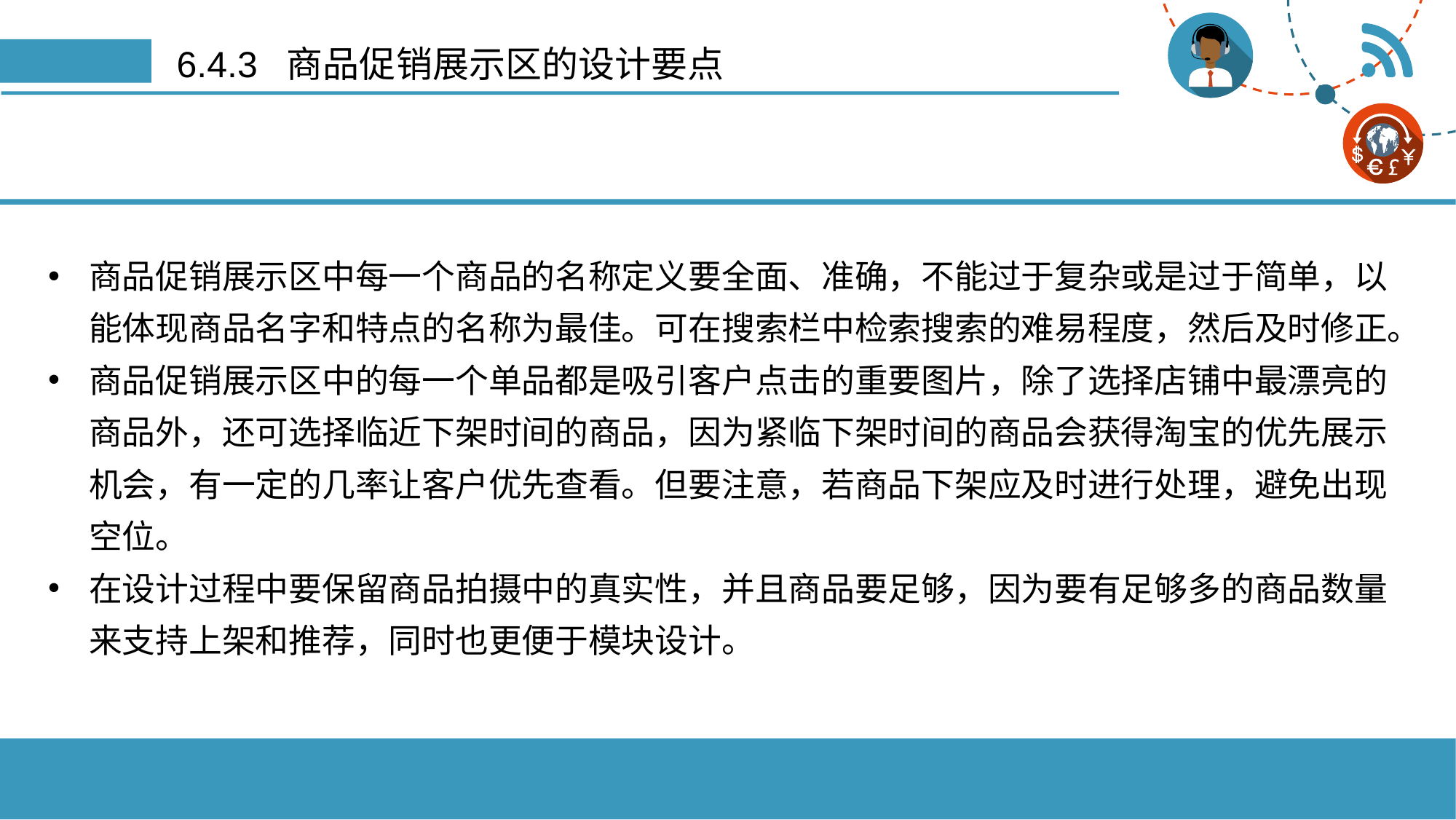

# 6.4.3  商品促销展示区的设计要点

商品促销展示区中每一个商品的名称定义要全面、准确，不能过于复杂或是过于简单，以能体现商品名字和特点的名称为最佳。可在搜索栏中检索搜索的难易程度，然后及时修正。
商品促销展示区中的每一个单品都是吸引客户点击的重要图片，除了选择店铺中最漂亮的商品外，还可选择临近下架时间的商品，因为紧临下架时间的商品会获得淘宝的优先展示机会，有一定的几率让客户优先查看。但要注意，若商品下架应及时进行处理，避免出现空位。
在设计过程中要保留商品拍摄中的真实性，并且商品要足够，因为要有足够多的商品数量来支持上架和推荐，同时也更便于模块设计。